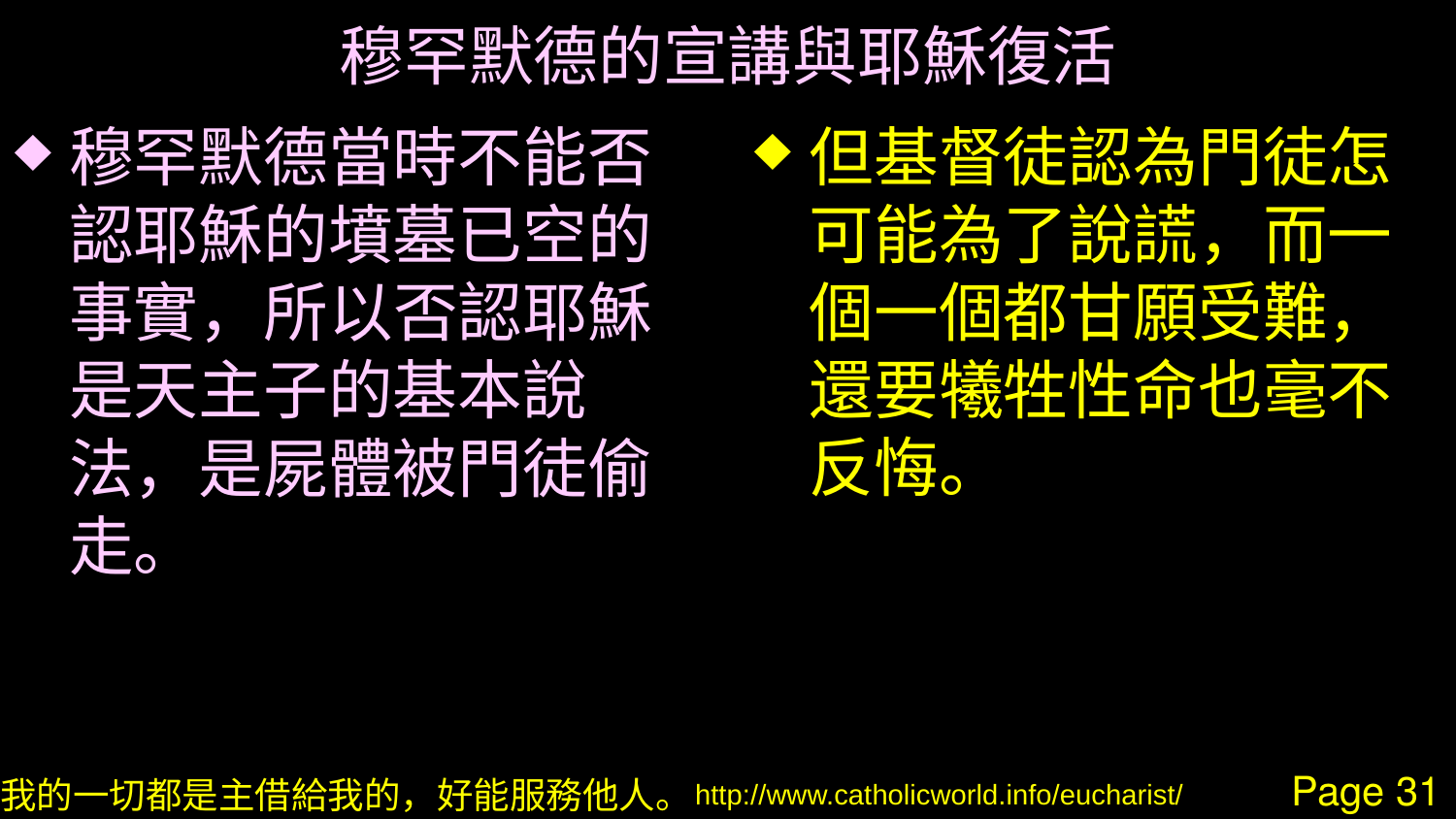

# 穆罕默德的宣講與耶穌復活
穆罕默德當時不能否認耶穌的墳墓已空的事實，所以否認耶穌是天主子的基本說法，是屍體被門徒偷走。
但基督徒認為門徒怎可能為了說謊，而一個一個都甘願受難，還要犧牲性命也毫不反悔。